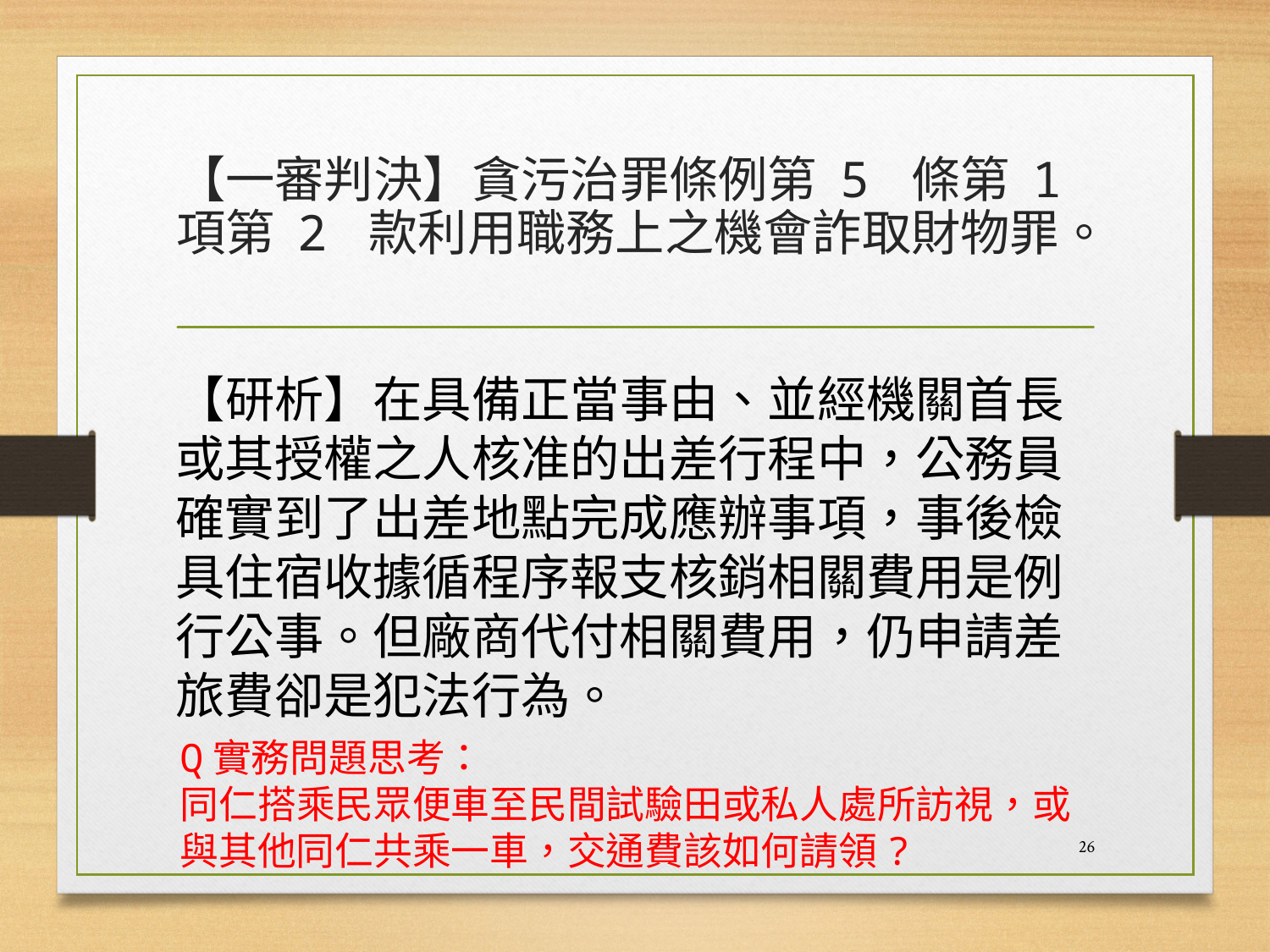

# 【一審判決】貪污治罪條例第 5 條第 1 項第 2 款利用職務上之機會詐取財物罪。
【研析】在具備正當事由、並經機關首長或其授權之人核准的出差行程中，公務員確實到了出差地點完成應辦事項，事後檢具住宿收據循程序報支核銷相關費用是例行公事。但廠商代付相關費用，仍申請差旅費卻是犯法行為。
Q實務問題思考：
同仁搭乘民眾便車至民間試驗田或私人處所訪視，或與其他同仁共乘一車，交通費該如何請領?
26